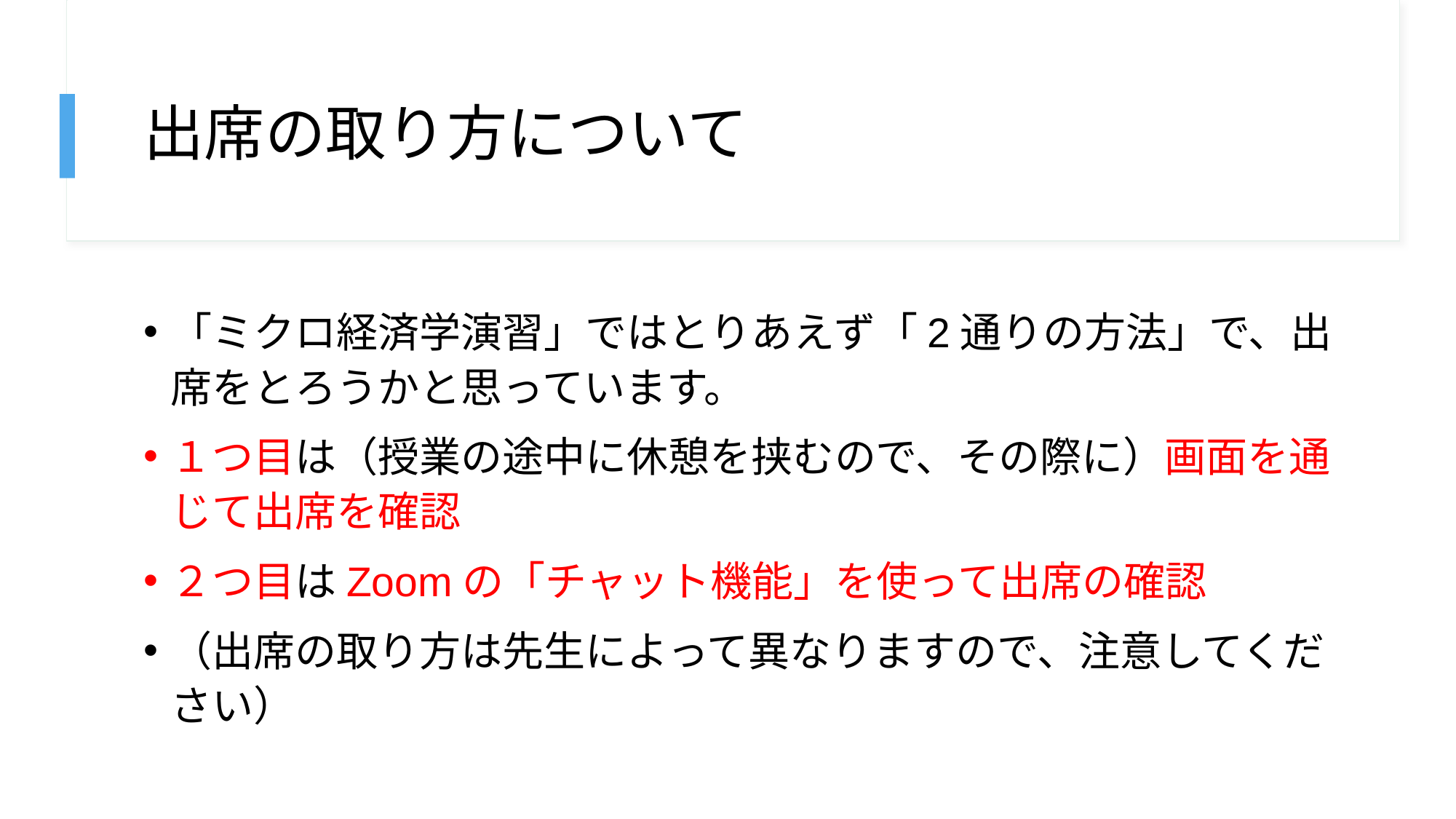

# 出席の取り方について
「ミクロ経済学演習」ではとりあえず「2通りの方法」で、出席をとろうかと思っています。
１つ目は（授業の途中に休憩を挟むので、その際に）画面を通じて出席を確認
２つ目はZoomの「チャット機能」を使って出席の確認
（出席の取り方は先生によって異なりますので、注意してください）